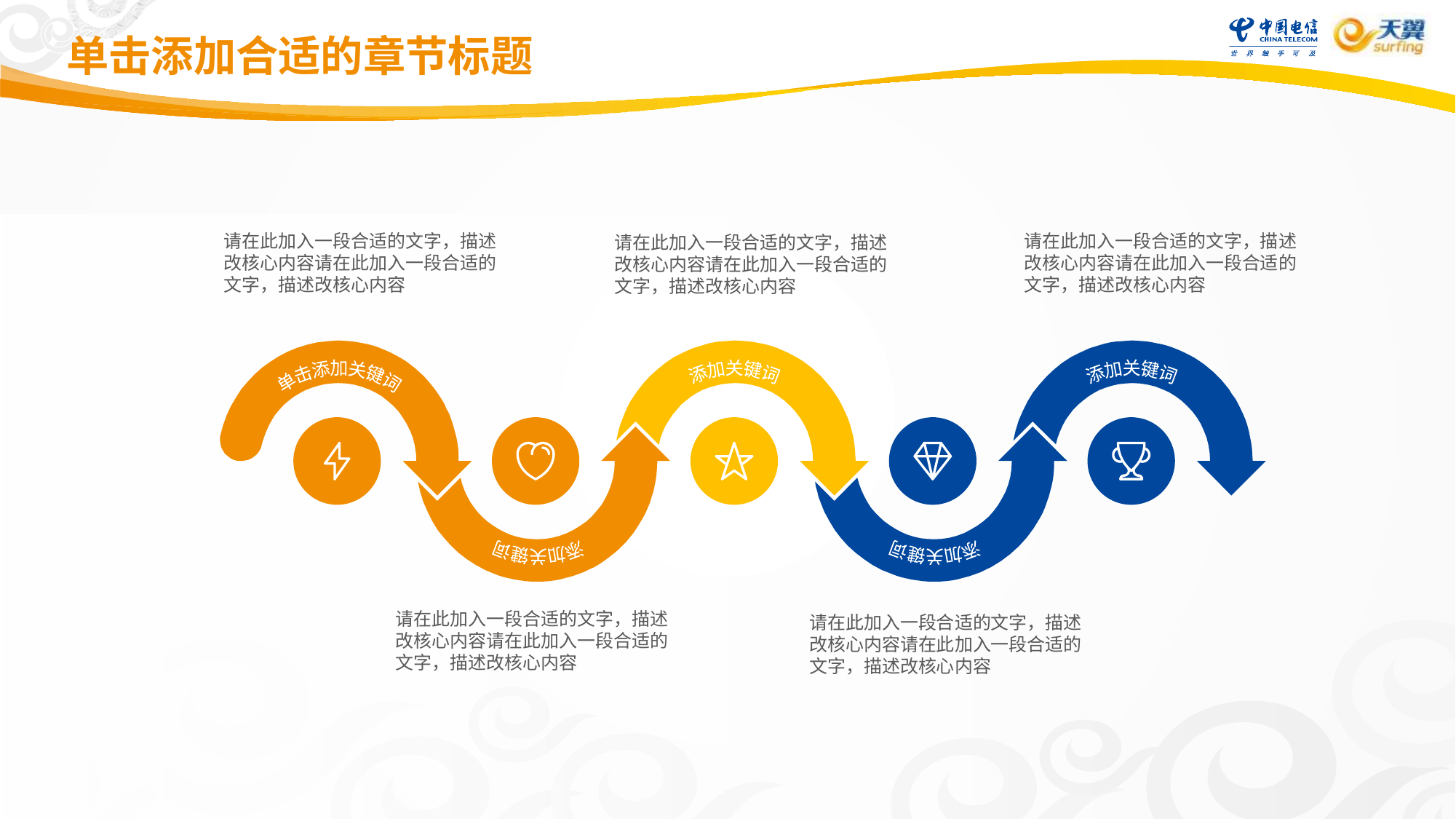

单击添加合适的章节标题
请在此加入一段合适的文字，描述改核心内容请在此加入一段合适的文字，描述改核心内容
请在此加入一段合适的文字，描述改核心内容请在此加入一段合适的文字，描述改核心内容
请在此加入一段合适的文字，描述改核心内容请在此加入一段合适的文字，描述改核心内容

单击添加关键词

添加关键词

添加关键词

添加关键词

添加关键词
请在此加入一段合适的文字，描述改核心内容请在此加入一段合适的文字，描述改核心内容
请在此加入一段合适的文字，描述改核心内容请在此加入一段合适的文字，描述改核心内容